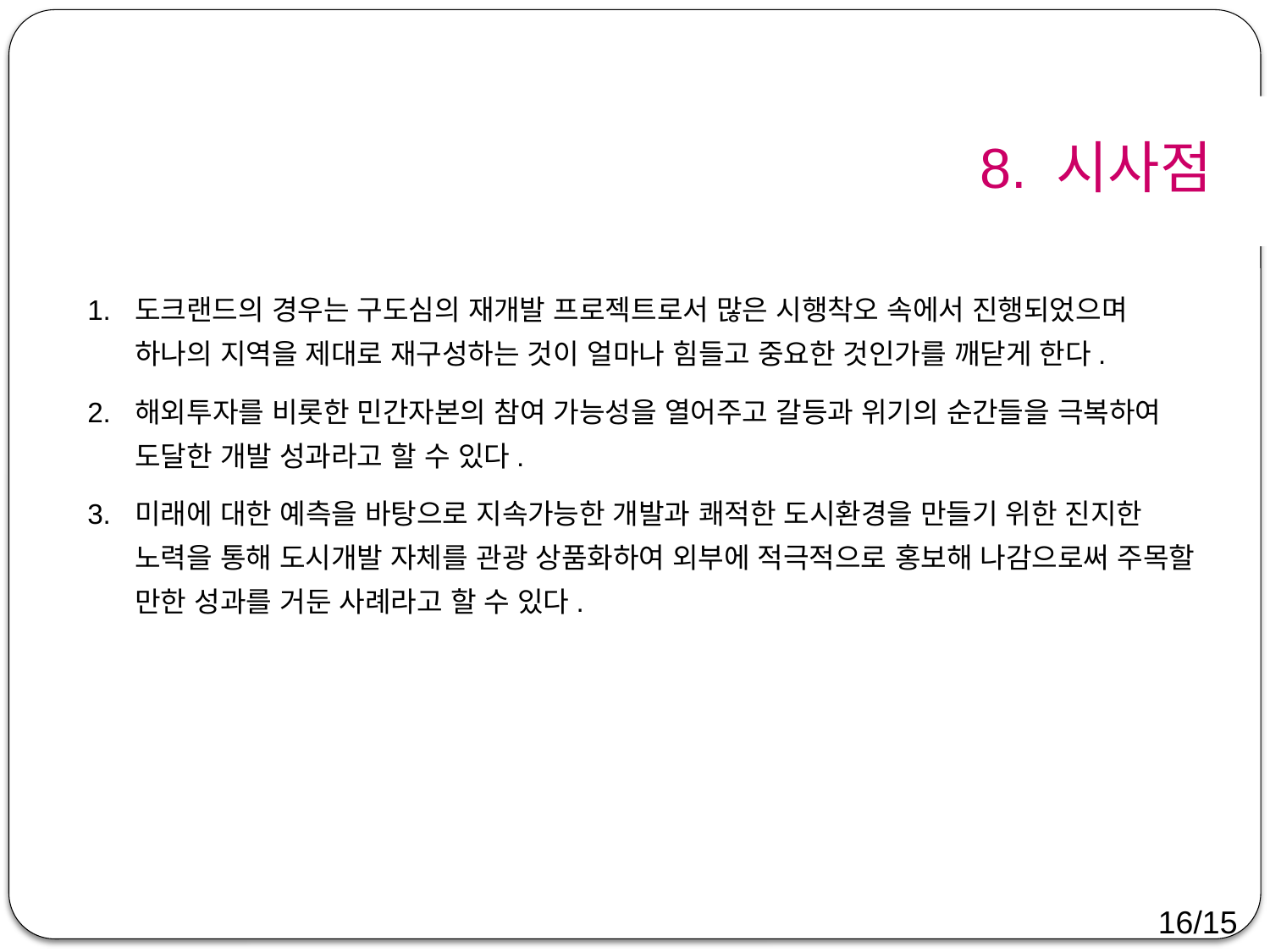

8. 시사점
도크랜드의 경우는 구도심의 재개발 프로젝트로서 많은 시행착오 속에서 진행되었으며 하나의 지역을 제대로 재구성하는 것이 얼마나 힘들고 중요한 것인가를 깨닫게 한다.
해외투자를 비롯한 민간자본의 참여 가능성을 열어주고 갈등과 위기의 순간들을 극복하여 도달한 개발 성과라고 할 수 있다.
미래에 대한 예측을 바탕으로 지속가능한 개발과 쾌적한 도시환경을 만들기 위한 진지한 노력을 통해 도시개발 자체를 관광 상품화하여 외부에 적극적으로 홍보해 나감으로써 주목할 만한 성과를 거둔 사례라고 할 수 있다.